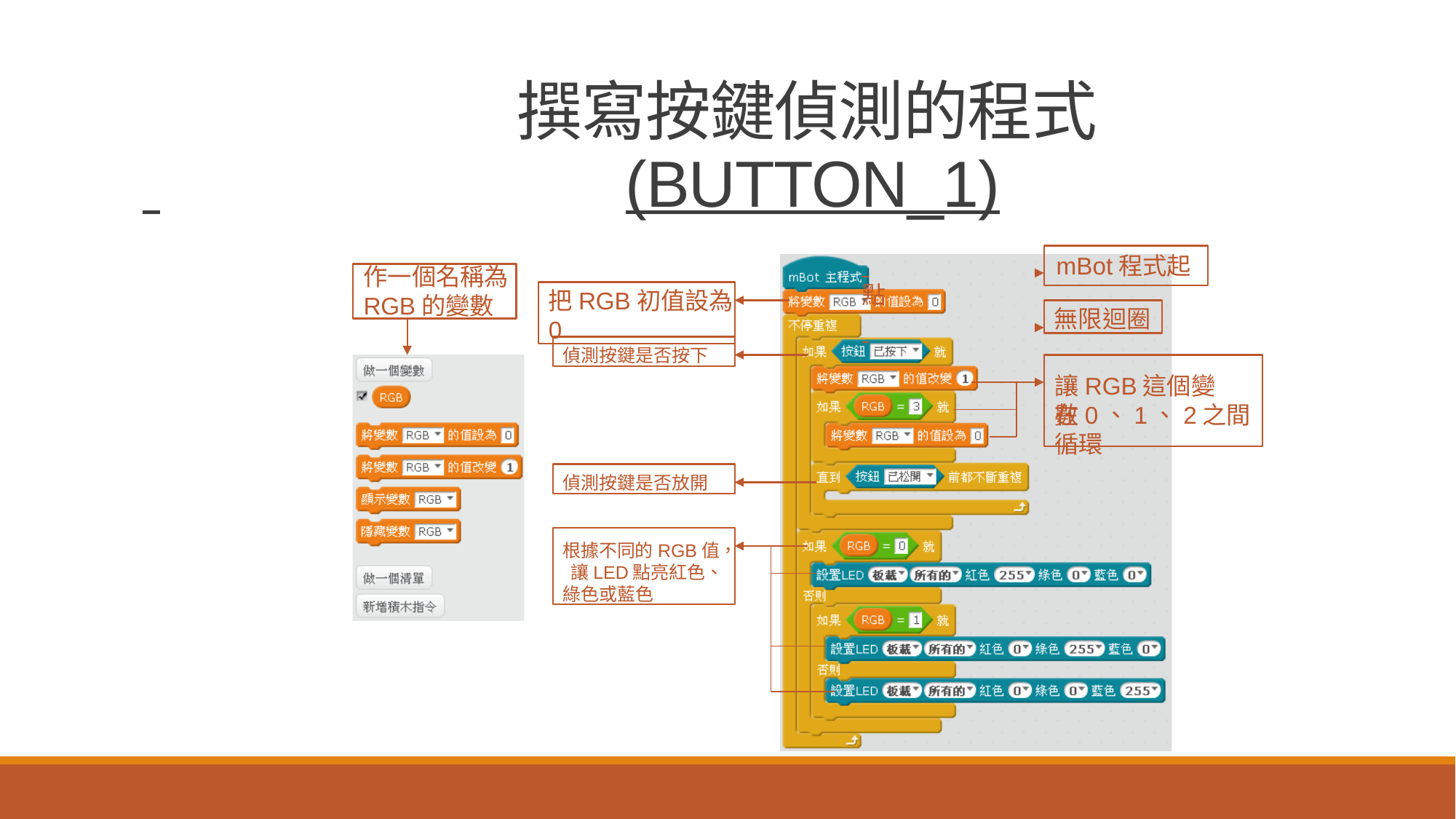

# 撰寫按鍵偵測的程式
 	(BUTTON_1)

 		mBot程式起點

作一個名稱為
RGB的變數

把RGB初值設為0

無限迴圈

偵測按鍵是否按下

讓RGB這個變數

在0、1、2之間循環

偵測按鍵是否放開

根據不同的RGB值，  讓LED點亮紅色、  綠色或藍色